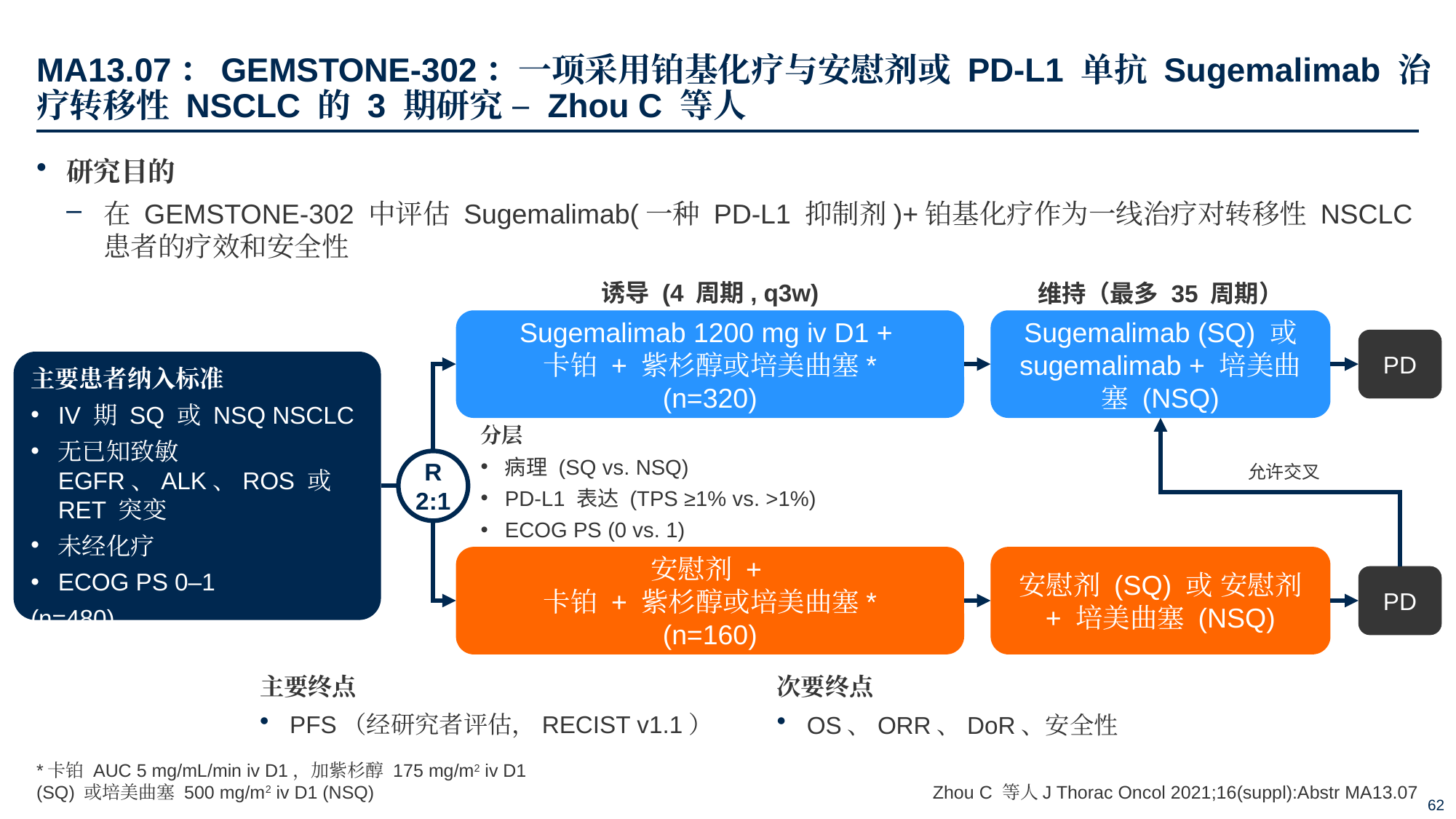

# MA13.07：GEMSTONE-302：一项采用铂基化疗与安慰剂或 PD-L1 单抗 Sugemalimab 治疗转移性 NSCLC 的 3 期研究 – Zhou C 等人
研究目的
在 GEMSTONE-302 中评估 Sugemalimab(一种 PD-L1 抑制剂)+铂基化疗作为一线治疗对转移性 NSCLC 患者的疗效和安全性
诱导 (4 周期, q3w)
维持（最多 35 周期）
Sugemalimab 1200 mg iv D1 +
卡铂 + 紫杉醇或培美曲塞*
(n=320)
Sugemalimab (SQ) 或 sugemalimab + 培美曲塞 (NSQ)
PD
主要患者纳入标准
IV 期 SQ 或 NSQ NSCLC
无已知致敏 EGFR、ALK、ROS 或 RET 突变
未经化疗
ECOG PS 0–1
(n=480)
分层
病理 (SQ vs. NSQ)
PD-L1 表达 (TPS ≥1% vs. >1%)
ECOG PS (0 vs. 1)
R
2:1
允许交叉
安慰剂 +
卡铂 + 紫杉醇或培美曲塞*
(n=160)
安慰剂 (SQ) 或 安慰剂 + 培美曲塞 (NSQ)
PD
主要终点
PFS（经研究者评估，RECIST v1.1）
次要终点
OS、ORR、DoR、安全性
*卡铂 AUC 5 mg/mL/min iv D1，加紫杉醇 175 mg/m2 iv D1 (SQ) 或培美曲塞 500 mg/m2 iv D1 (NSQ)
Zhou C 等人J Thorac Oncol 2021;16(suppl):Abstr MA13.07